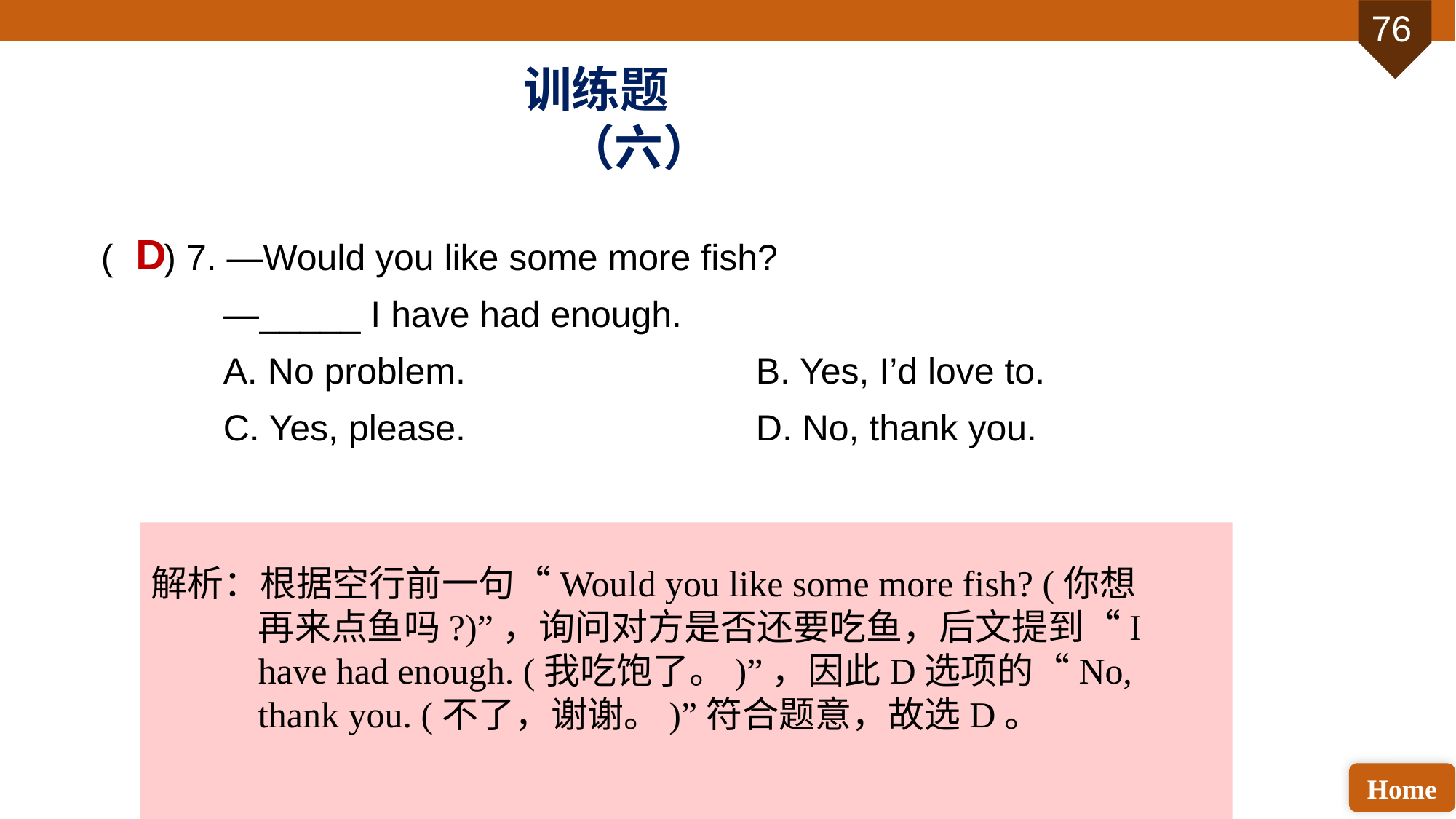

训练题（六）
(     ) 7. —Would you like some more fish?
            —_____ I have had enough.
            A. No problem. 			B. Yes, I’d love to.
            C. Yes, please. 			D. No, thank you.
D

解析：根据空行前一句“Would you like some more fish? (你想再来点鱼吗?)”，询问对方是否还要吃鱼，后文提到“I have had enough. (我吃饱了。)”，因此D选项的“No, thank you. (不了，谢谢。)”符合题意，故选D。